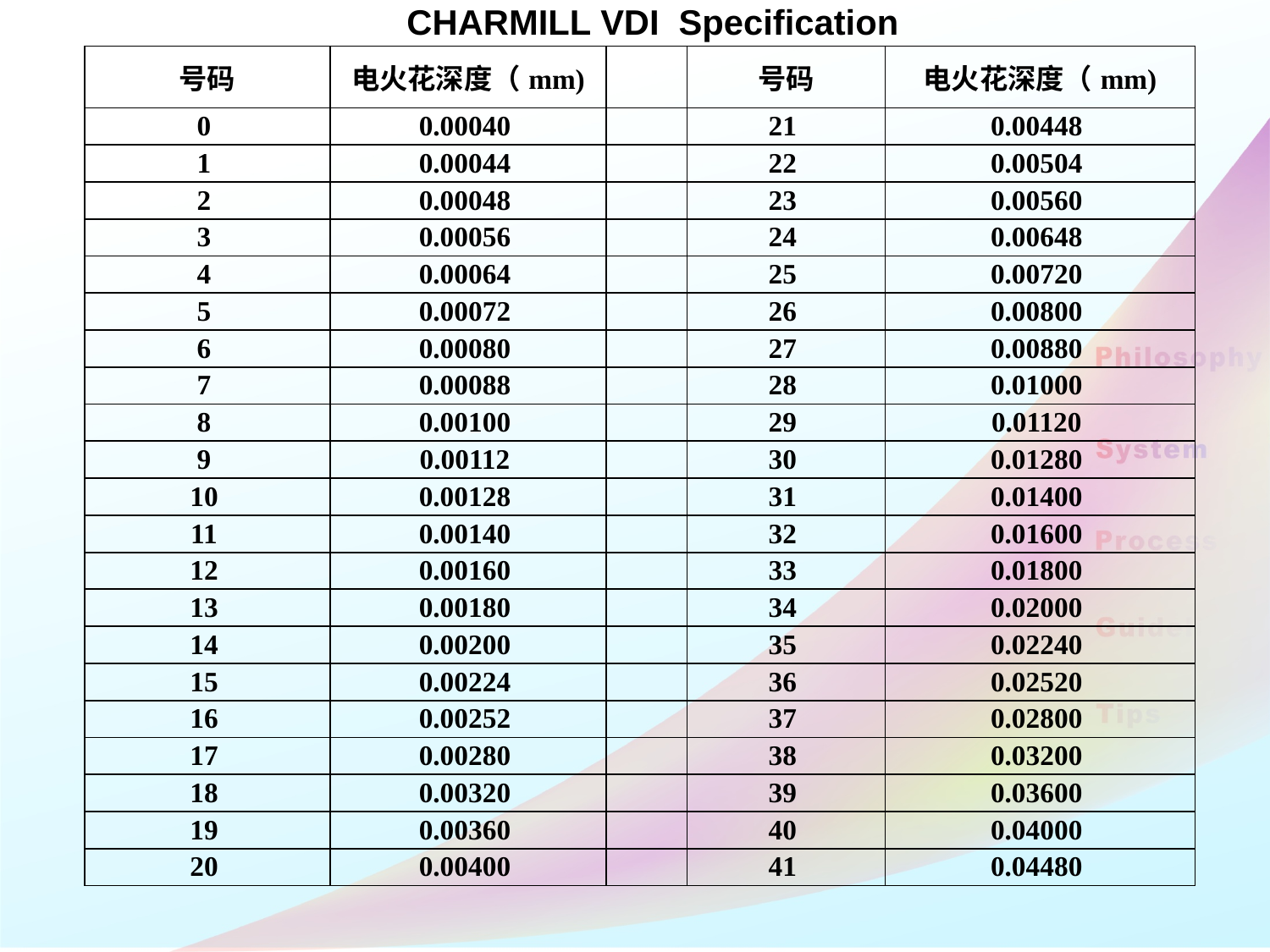

CHARMILL VDI  Specification
| 号码 | 电火花深度（mm) |  | 号码 | 电火花深度（mm) |
| --- | --- | --- | --- | --- |
| 0 | 0.00040 |  | 21 | 0.00448 |
| 1 | 0.00044 |  | 22 | 0.00504 |
| 2 | 0.00048 |  | 23 | 0.00560 |
| 3 | 0.00056 |  | 24 | 0.00648 |
| 4 | 0.00064 |  | 25 | 0.00720 |
| 5 | 0.00072 |  | 26 | 0.00800 |
| 6 | 0.00080 |  | 27 | 0.00880 |
| 7 | 0.00088 |  | 28 | 0.01000 |
| 8 | 0.00100 |  | 29 | 0.01120 |
| 9 | 0.00112 |  | 30 | 0.01280 |
| 10 | 0.00128 |  | 31 | 0.01400 |
| 11 | 0.00140 |  | 32 | 0.01600 |
| 12 | 0.00160 |  | 33 | 0.01800 |
| 13 | 0.00180 |  | 34 | 0.02000 |
| 14 | 0.00200 |  | 35 | 0.02240 |
| 15 | 0.00224 |  | 36 | 0.02520 |
| 16 | 0.00252 |  | 37 | 0.02800 |
| 17 | 0.00280 |  | 38 | 0.03200 |
| 18 | 0.00320 |  | 39 | 0.03600 |
| 19 | 0.00360 |  | 40 | 0.04000 |
| 20 | 0.00400 |  | 41 | 0.04480 |